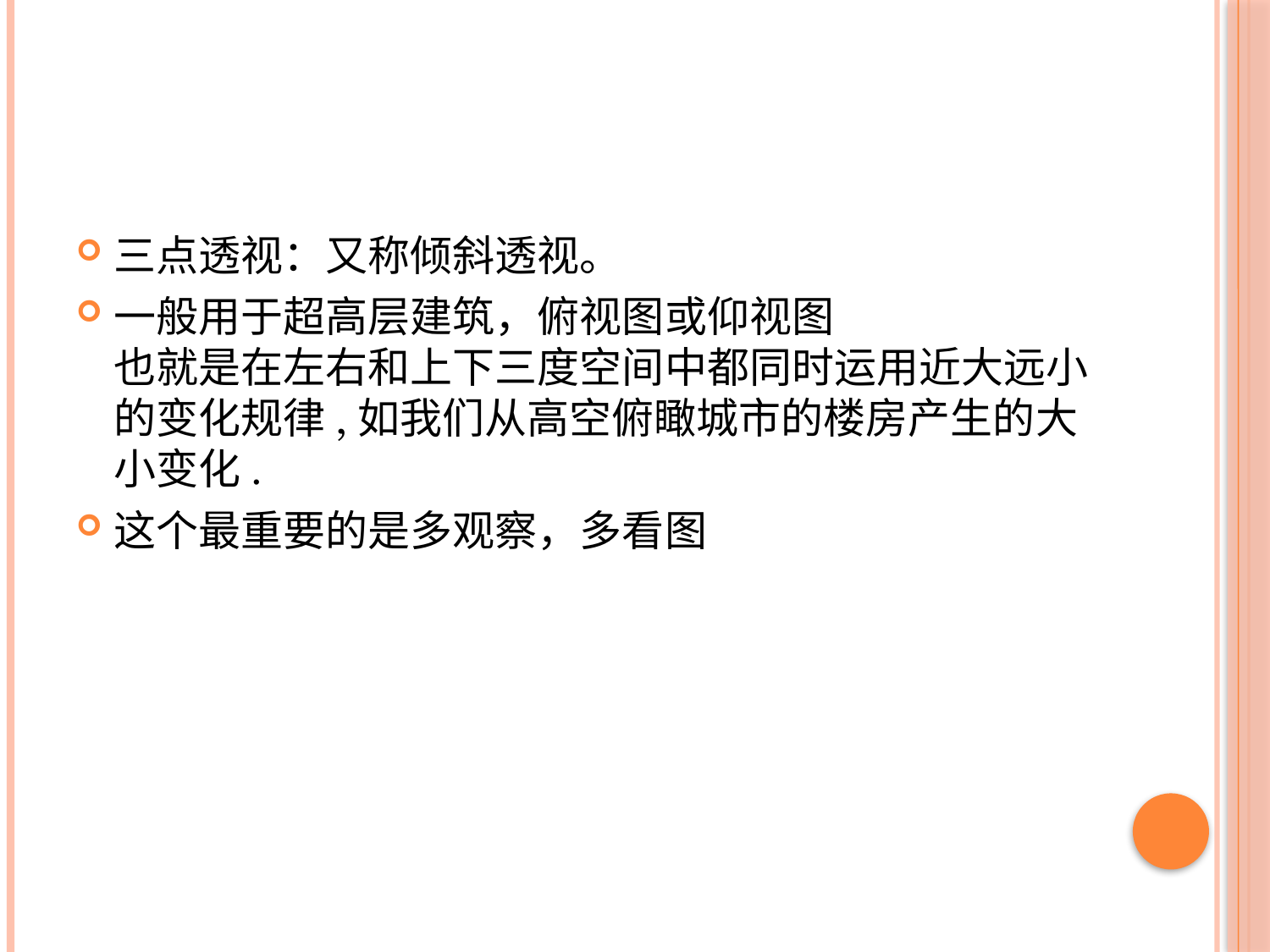

#
三点透视：又称倾斜透视。
一般用于超高层建筑，俯视图或仰视图
也就是在左右和上下三度空间中都同时运用近大远小的变化规律,如我们从高空俯瞰城市的楼房产生的大小变化.
这个最重要的是多观察，多看图